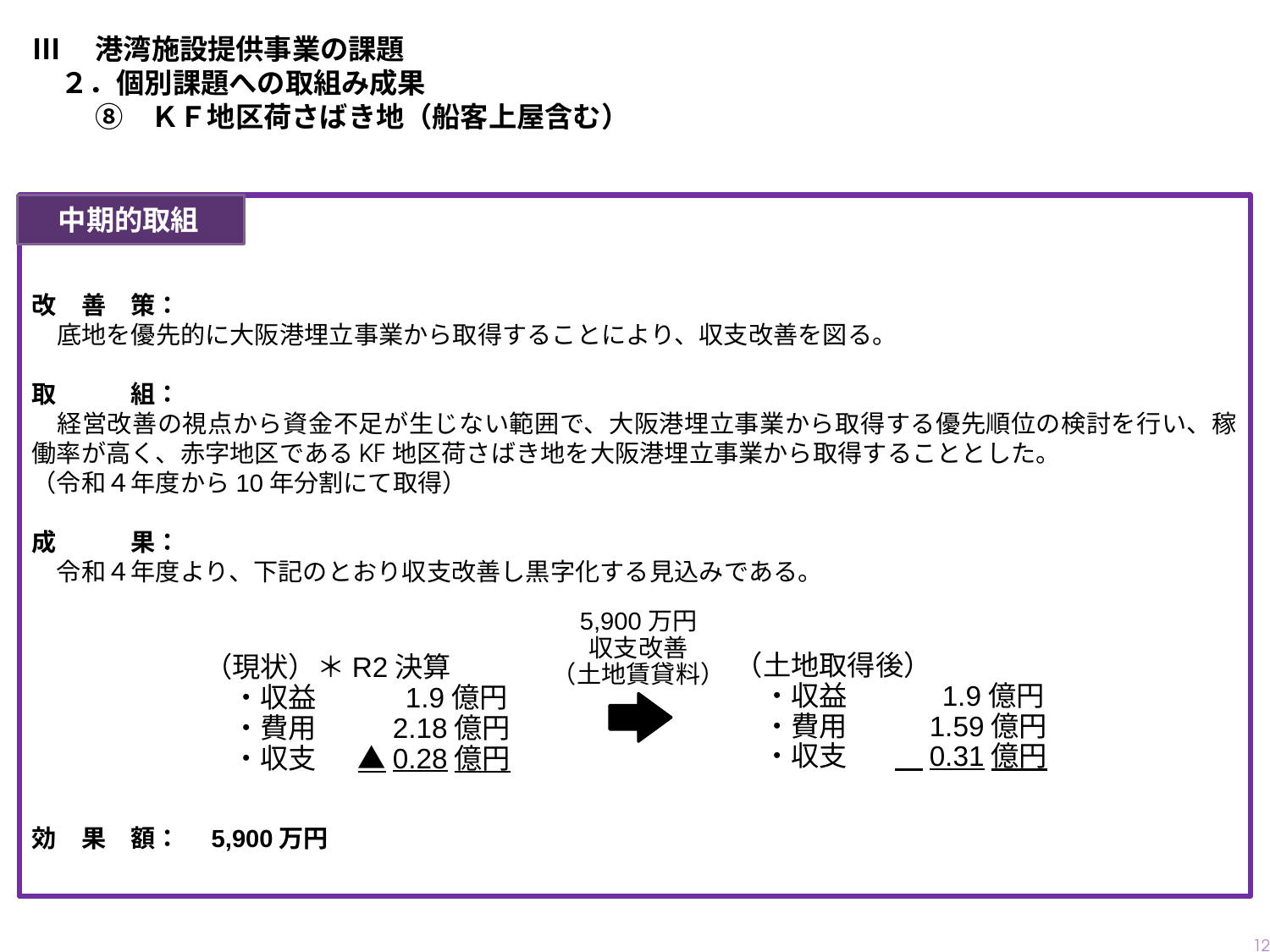

# Ⅲ　港湾施設提供事業の課題 　２．個別課題への取組み成果 　　 ⑧　ＫＦ地区荷さばき地（船客上屋含む）
　中期的取組

改　善　策：
　底地を優先的に大阪港埋立事業から取得することにより、収支改善を図る。

取　　　組：
　経営改善の視点から資金不足が生じない範囲で、大阪港埋立事業から取得する優先順位の検討を行い、稼働率が高く、赤字地区であるKF地区荷さばき地を大阪港埋立事業から取得することとした。
（令和４年度から10年分割にて取得）

成　　　果：
　令和４年度より、下記のとおり収支改善し黒字化する見込みである。

効　果　額：　5,900万円

5,900万円
収支改善
（土地賃貸料）

（土地取得後）
　・収益　　     1.9億円
　・費用　　   1.59億円
　・収支　   　0.31億円

（現状）＊R2決算
　・収益　　    1.9億円
　・費用　　  2.18億円
　・収支　  ▲0.28億円

12